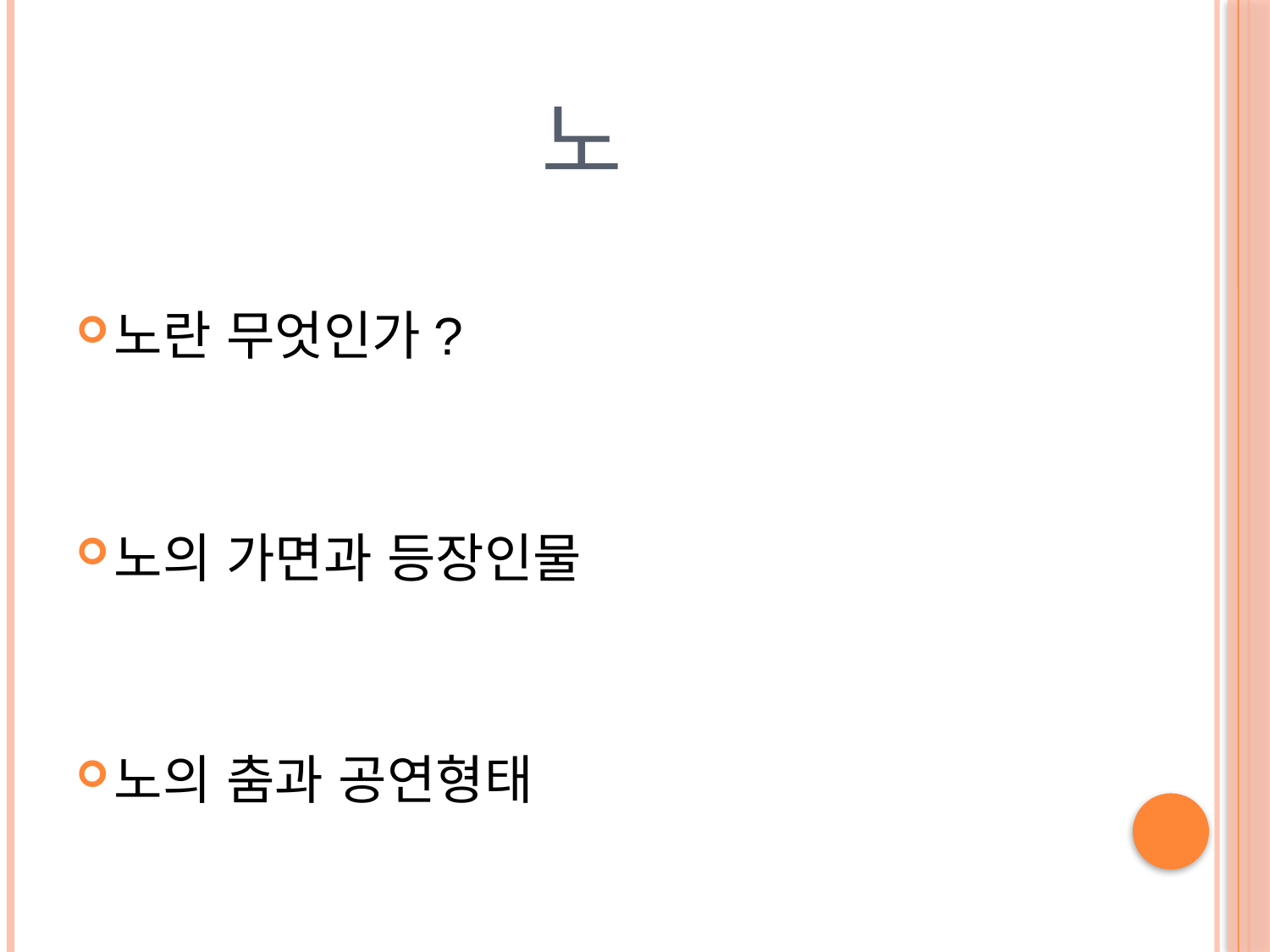

# 노

노란 무엇인가?

노의 가면과 등장인물

노의 춤과 공연형태